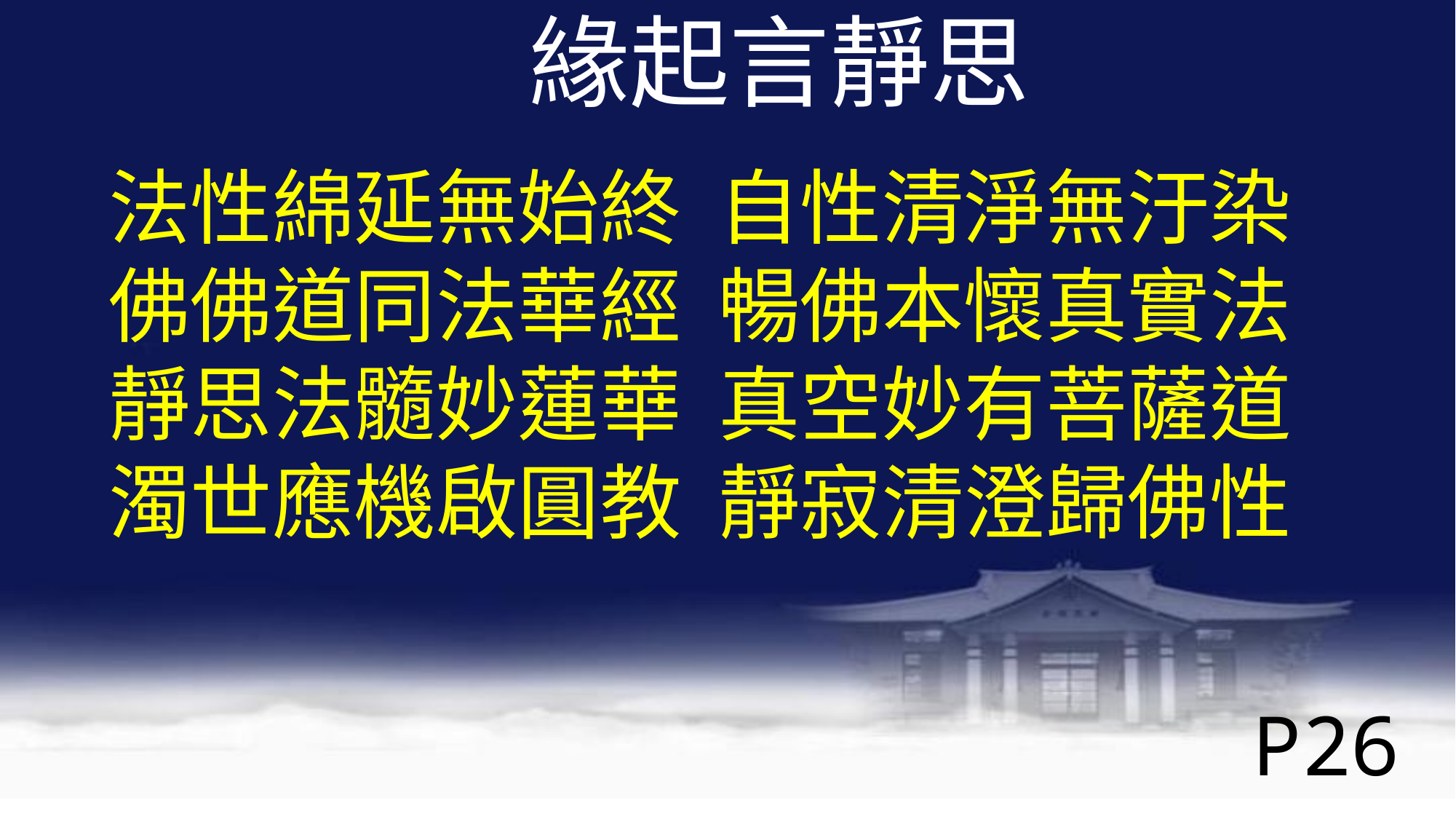

緣起言靜思
法性綿延無始終  自性清淨無汙染
佛佛道同法華經  暢佛本懷真實法
靜思法髓妙蓮華  真空妙有菩薩道
濁世應機啟圓教  靜寂清澄歸佛性
P26